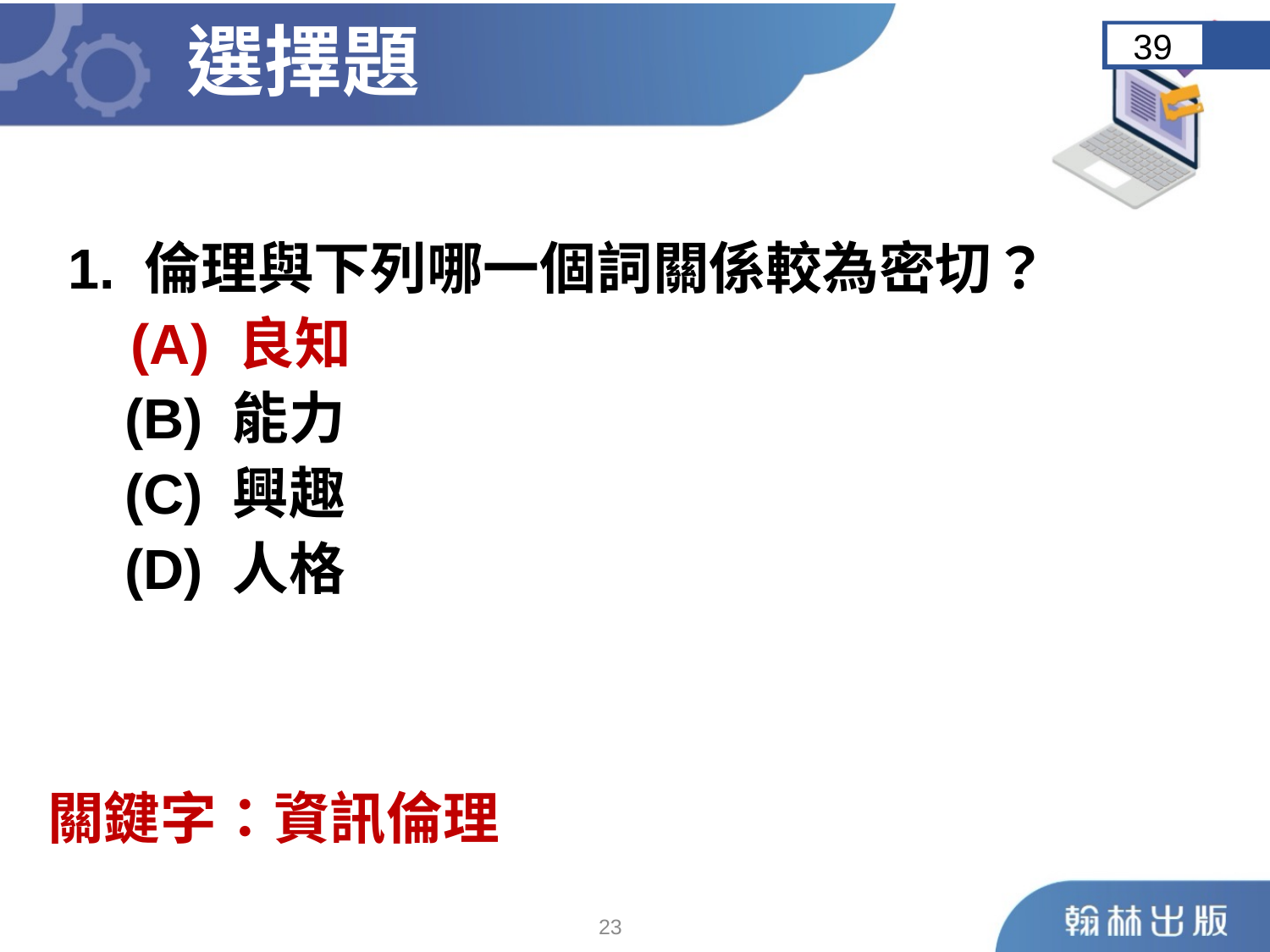

選擇題
39
1. 倫理與下列哪一個詞關係較為密切？
    (A) 良知
	  (B) 能力
	  (C) 興趣
	  (D) 人格
關鍵字：資訊倫理
23